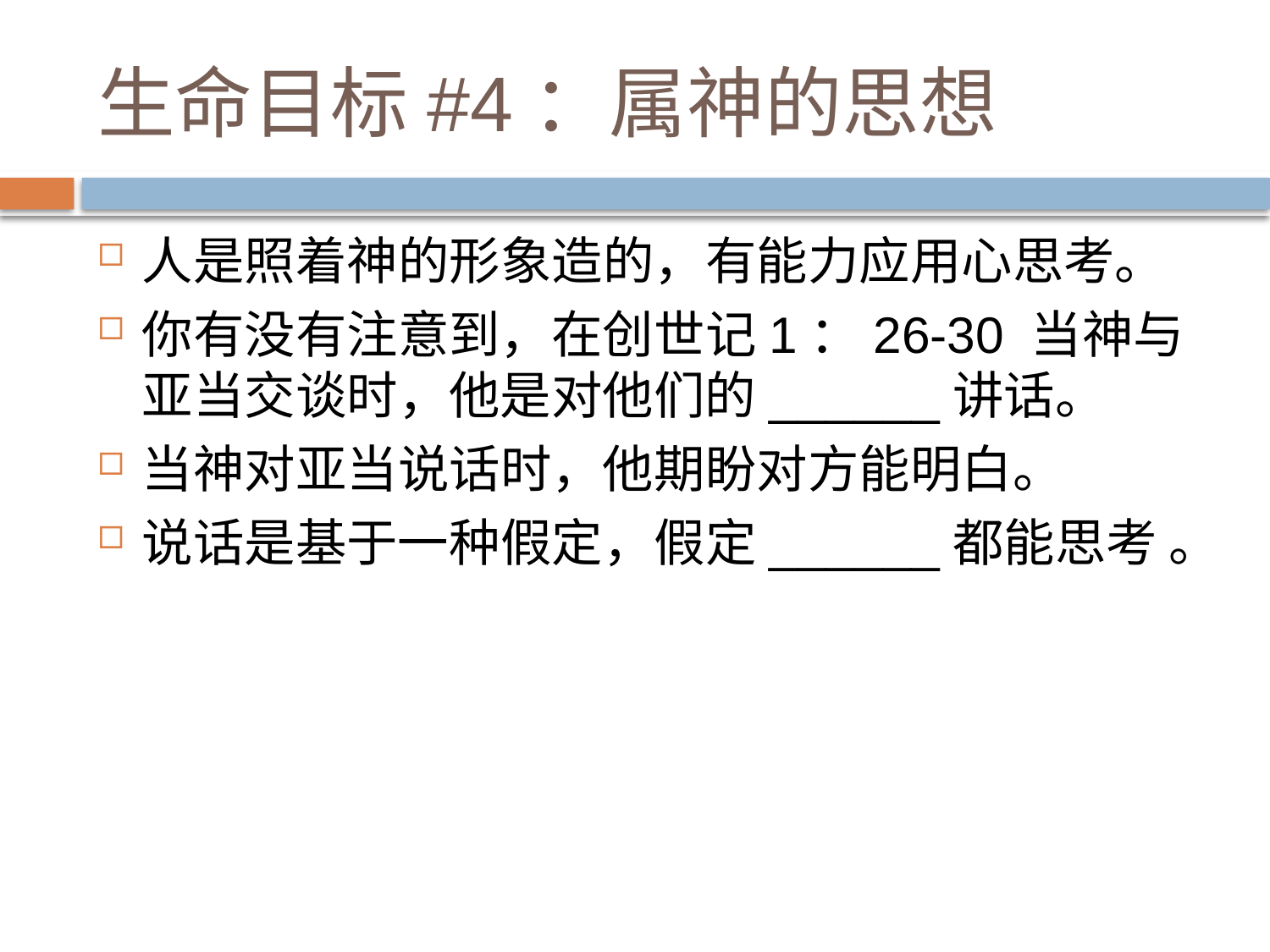

# 生命目标#4：属神的思想
人是照着神的形象造的，有能力应用心思考。
你有没有注意到，在创世记1：26-30 当神与亚当交谈时，他是对他们的______讲话。
当神对亚当说话时，他期盼对方能明白。
说话是基于一种假定，假定______都能思考 。